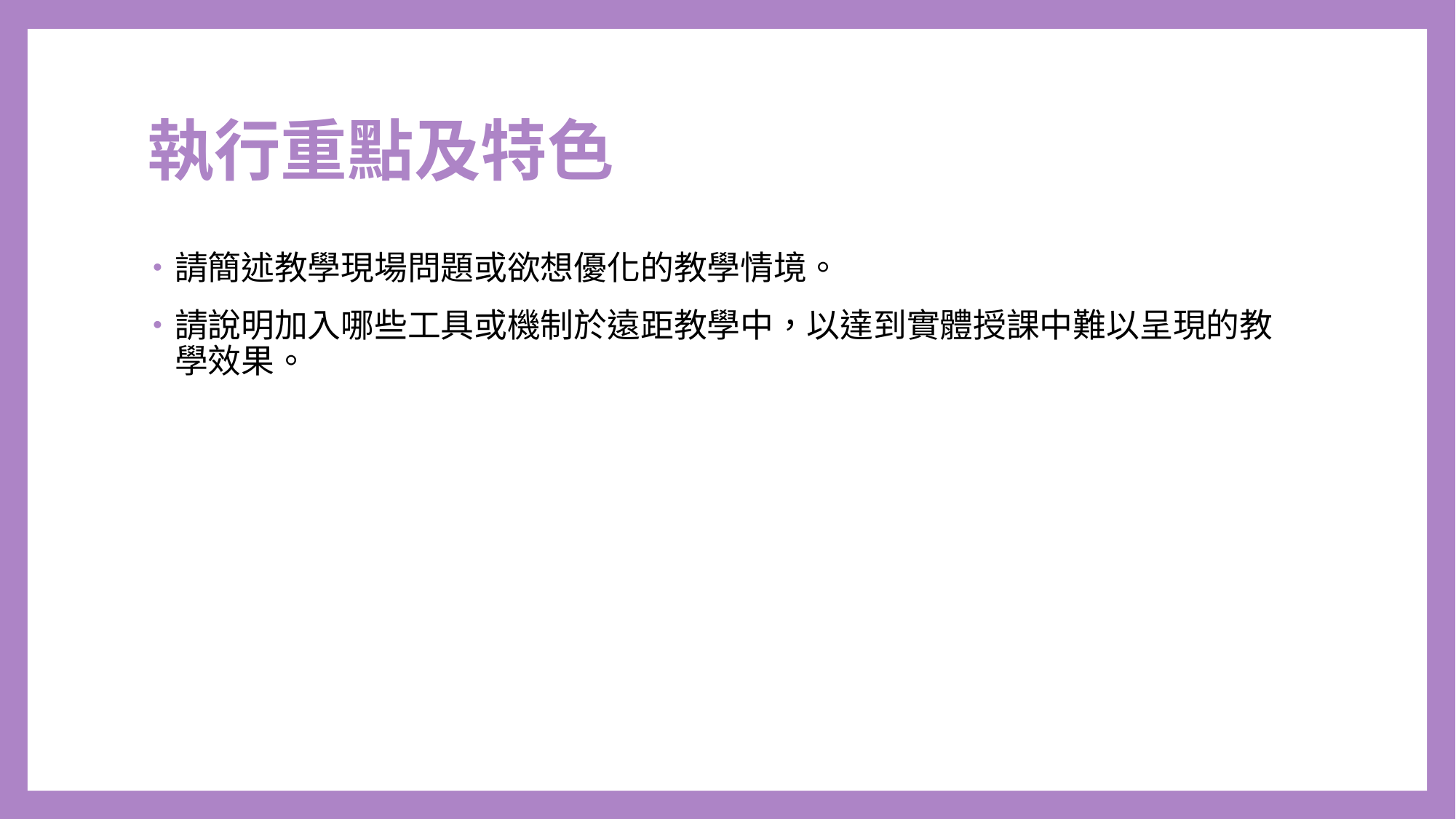

# 執行重點及特色
請簡述教學現場問題或欲想優化的教學情境。
請說明加入哪些工具或機制於遠距教學中，以達到實體授課中難以呈現的教學效果。